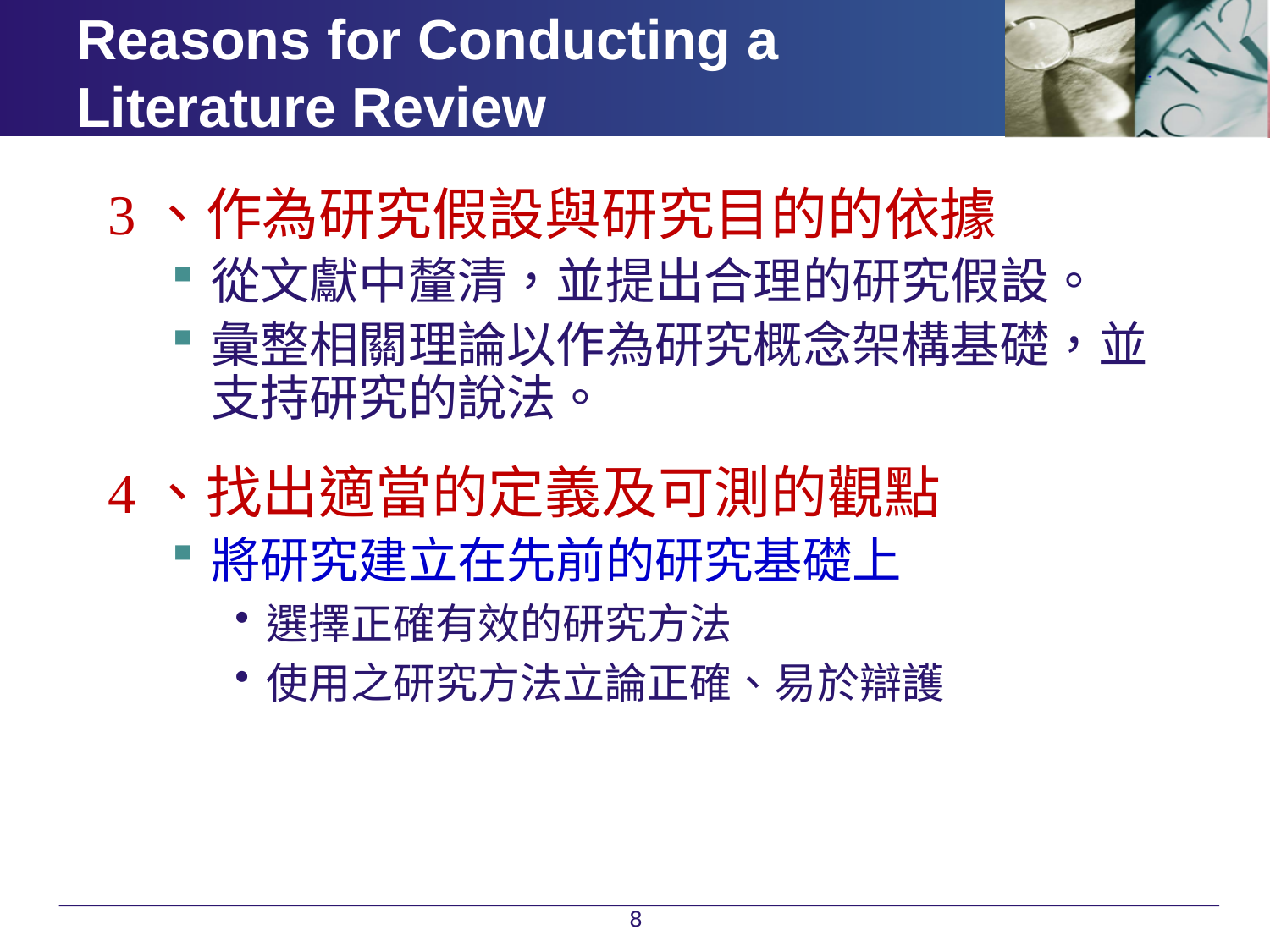

# Reasons for Conducting a Literature Review
3、作為研究假設與研究目的的依據
從文獻中釐清，並提出合理的研究假設。
彙整相關理論以作為研究概念架構基礎，並支持研究的說法。

4、找出適當的定義及可測的觀點
將研究建立在先前的研究基礎上
選擇正確有效的研究方法
使用之研究方法立論正確、易於辯護

8